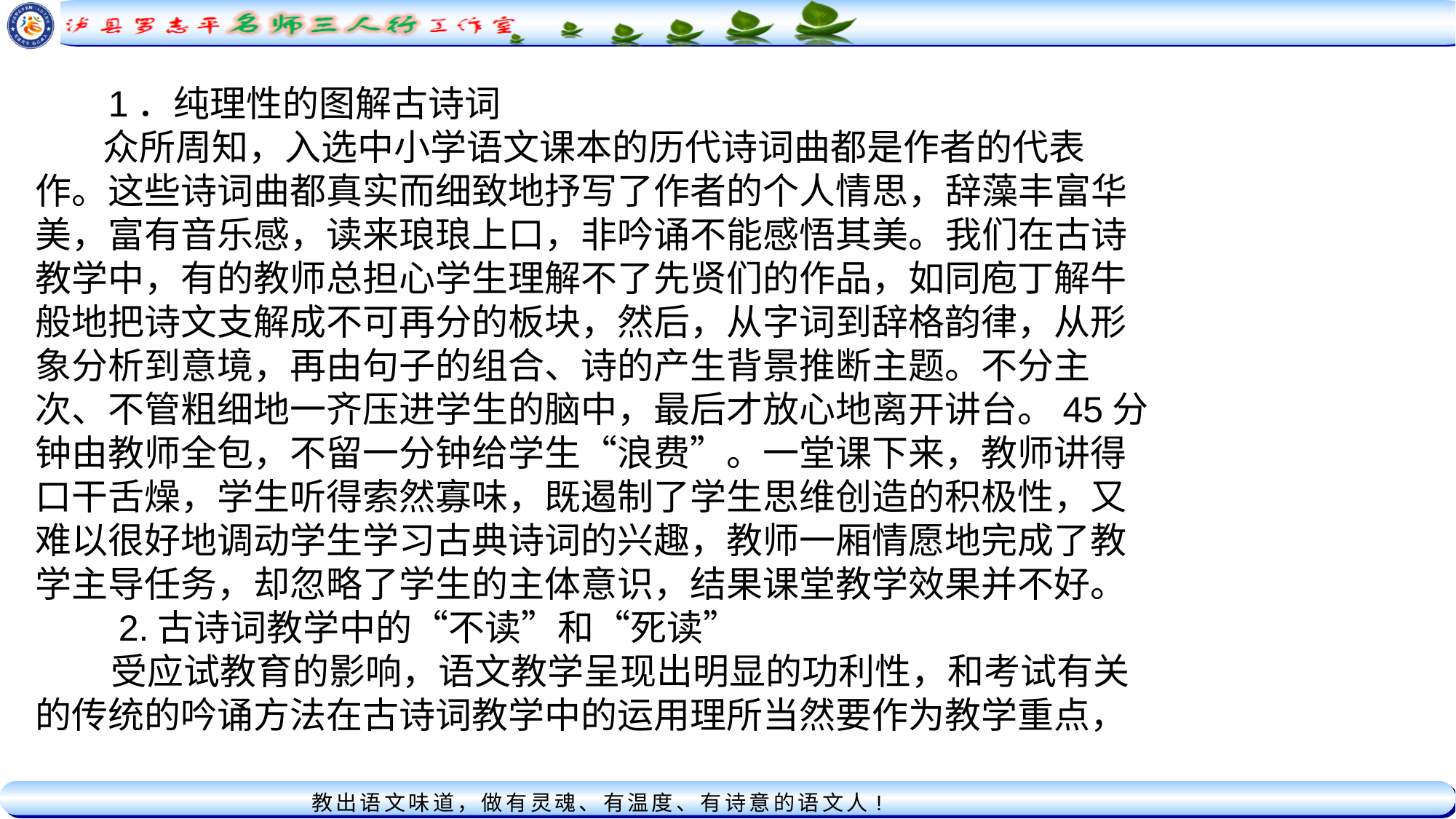

1．纯理性的图解古诗词
  众所周知，入选中小学语文课本的历代诗词曲都是作者的代表作。这些诗词曲都真实而细致地抒写了作者的个人情思，辞藻丰富华美，富有音乐感，读来琅琅上口，非吟诵不能感悟其美。我们在古诗教学中，有的教师总担心学生理解不了先贤们的作品，如同庖丁解牛般地把诗文支解成不可再分的板块，然后，从字词到辞格韵律，从形象分析到意境，再由句子的组合、诗的产生背景推断主题。不分主次、不管粗细地一齐压进学生的脑中，最后才放心地离开讲台。45分钟由教师全包，不留一分钟给学生“浪费”。一堂课下来，教师讲得口干舌燥，学生听得索然寡味，既遏制了学生思维创造的积极性，又难以很好地调动学生学习古典诗词的兴趣，教师一厢情愿地完成了教学主导任务，却忽略了学生的主体意识，结果课堂教学效果并不好。
    2.古诗词教学中的“不读”和“死读”
   受应试教育的影响，语文教学呈现出明显的功利性，和考试有关的传统的吟诵方法在古诗词教学中的运用理所当然要作为教学重点，